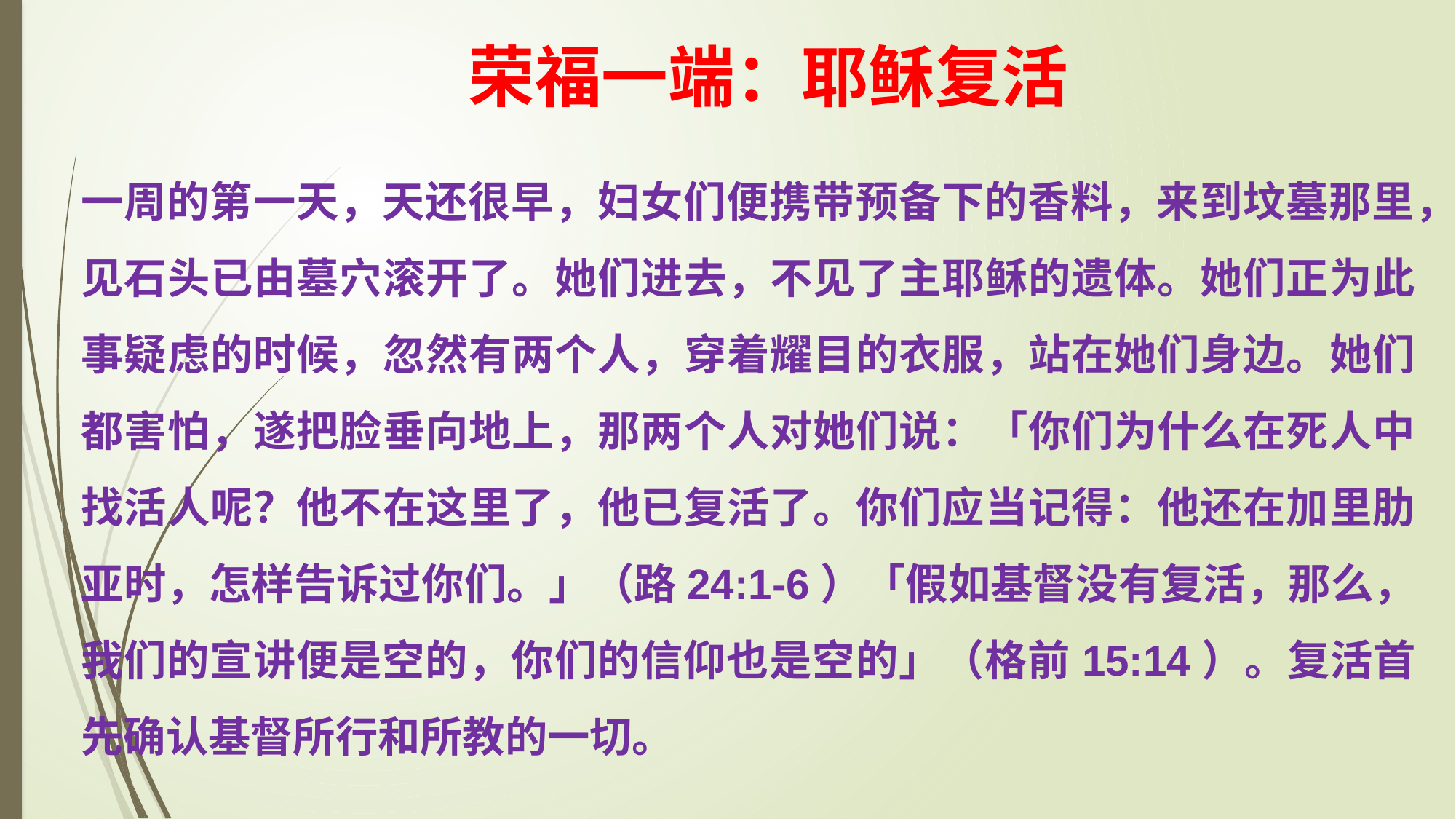

# 荣福一端：耶稣复活
一周的第一天，天还很早，妇女们便携带预备下的香料，来到坟墓那里，见石头已由墓穴滚开了。她们进去，不见了主耶稣的遗体。她们正为此事疑虑的时候，忽然有两个人，穿着耀目的衣服，站在她们身边。她们都害怕，遂把脸垂向地上，那两个人对她们说：「你们为什么在死人中找活人呢？他不在这里了，他已复活了。你们应当记得：他还在加里肋亚时，怎样告诉过你们。」（路24:1-6）「假如基督没有复活，那么，我们的宣讲便是空的，你们的信仰也是空的」（格前15:14）。复活首先确认基督所行和所教的一切。